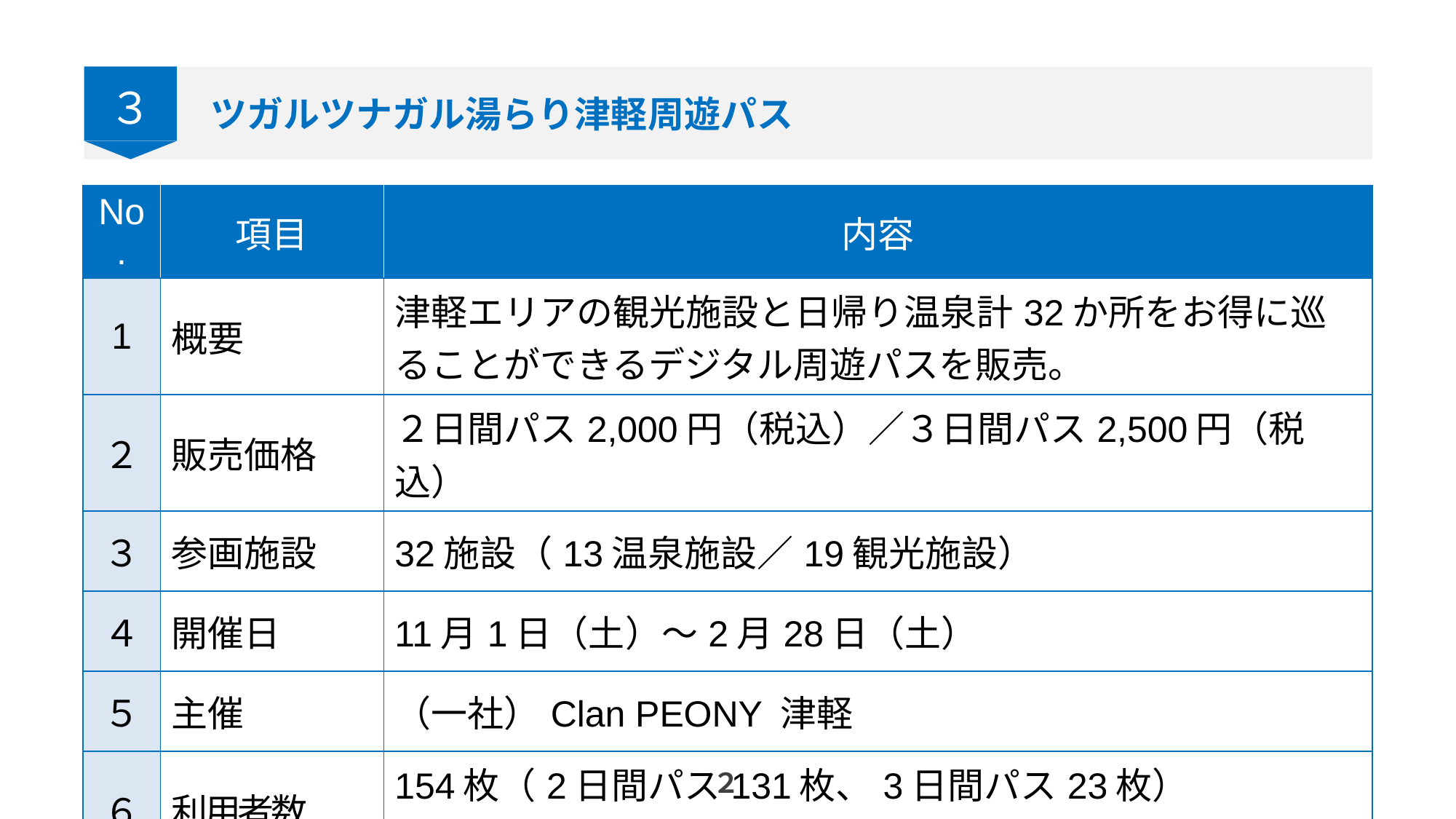

３
ツガルツナガル湯らり津軽周遊パス

| No. | 項目 | 内容 |
| --- | --- | --- |
| 1 | 概要 | 津軽エリアの観光施設と日帰り温泉計32か所をお得に巡ることができるデジタル周遊パスを販売。 |
| ２ | 販売価格 | ２日間パス2,000円（税込）／３日間パス2,500円（税込） |
| ３ | 参画施設 | 32施設（13温泉施設／19観光施設） |
| ４ | 開催日 | 11月1日（土）～2月28日（土） |
| ５ | 主催 | （一社）Clan PEONY 津軽 |
| ６ | 利用者数 | 154枚（2日間パス131枚、3日間パス23枚） 　※うちプロモーション購入50枚 |
２